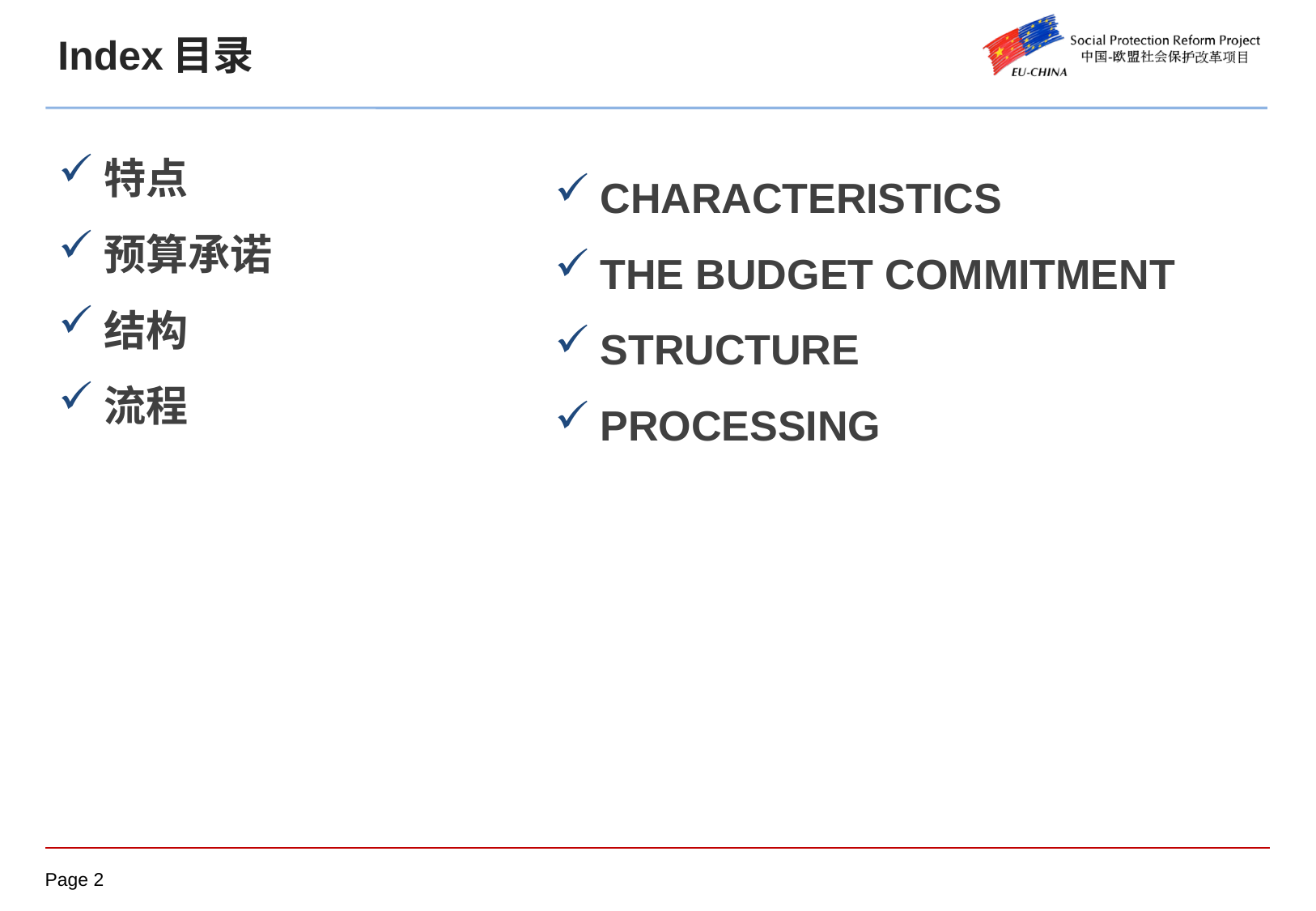

Index目录
特点
预算承诺
结构
流程

CHARACTERISTICS
THE BUDGET COMMITMENT
STRUCTURE
PROCESSING